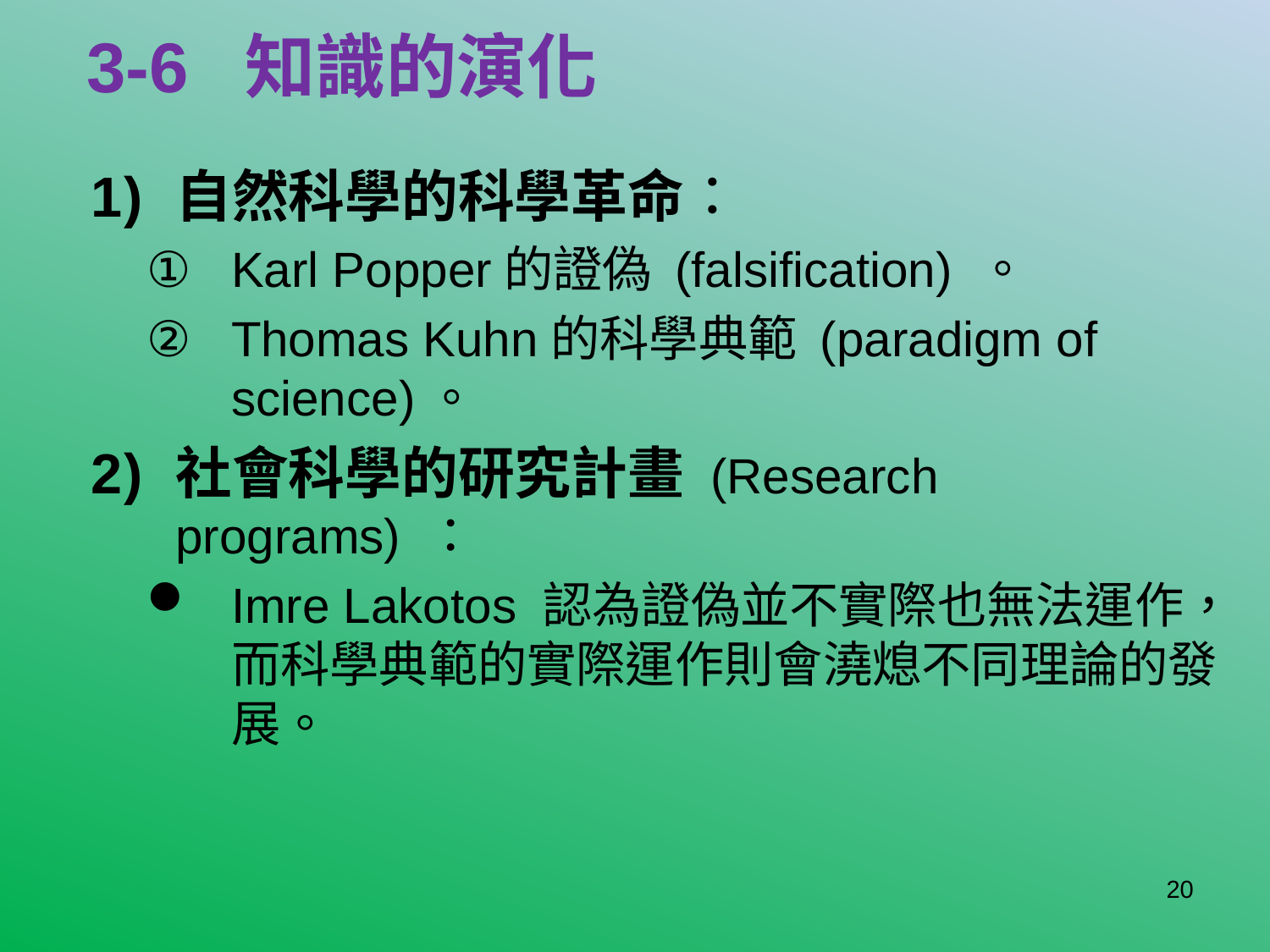

# 3-6  知識的演化
自然科學的科學革命：
Karl Popper的證偽 (falsification) 。
Thomas Kuhn的科學典範 (paradigm of science)。
社會科學的研究計畫 (Research programs) ：
Imre Lakotos 認為證偽並不實際也無法運作，而科學典範的實際運作則會澆熄不同理論的發展。
20